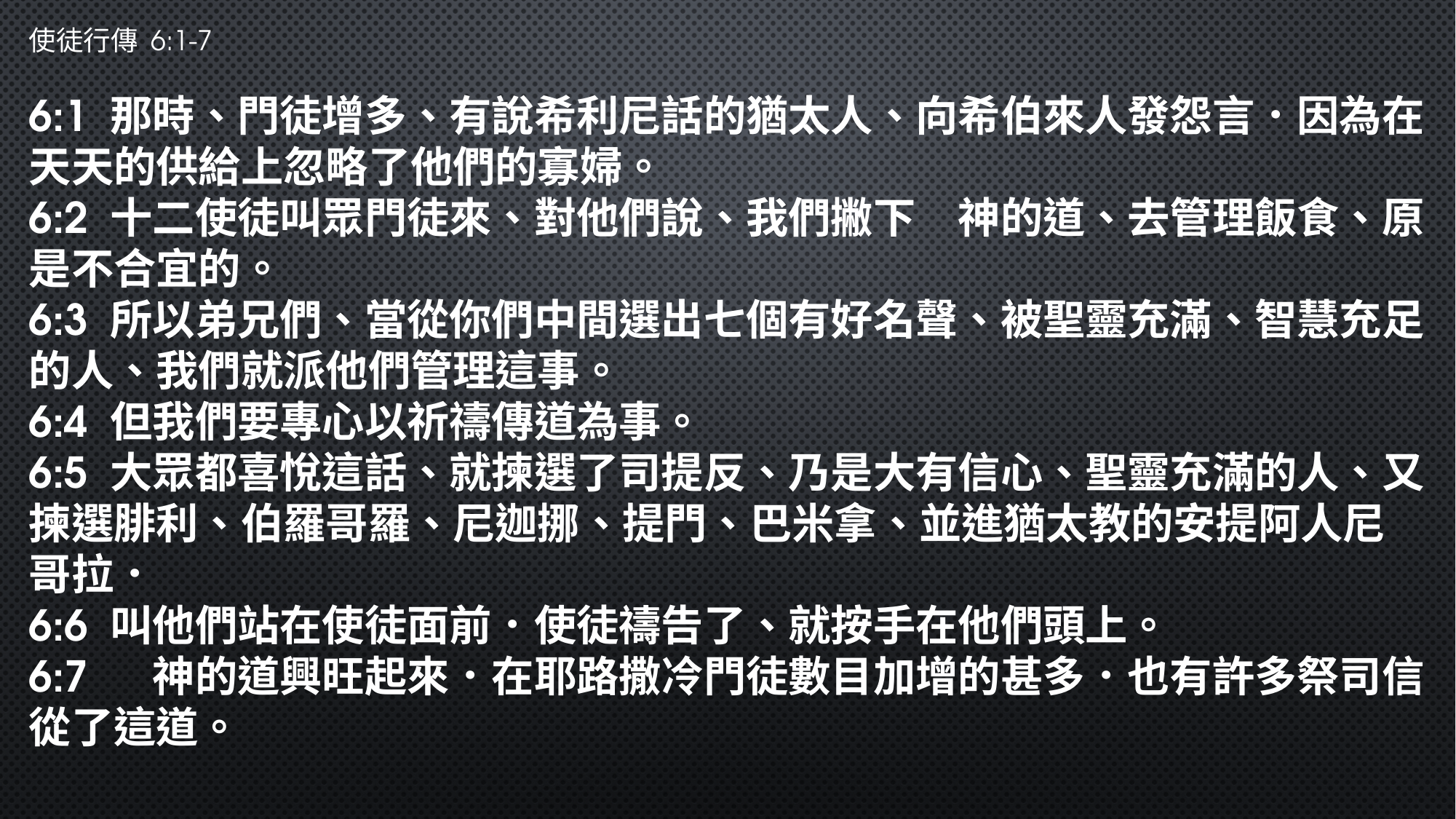

使徒行傳 6:1-7

6:1 那時、門徒增多、有說希利尼話的猶太人、向希伯來人發怨言．因為在天天的供給上忽略了他們的寡婦。
6:2 十二使徒叫眾門徒來、對他們說、我們撇下　神的道、去管理飯食、原是不合宜的。
6:3 所以弟兄們、當從你們中間選出七個有好名聲、被聖靈充滿、智慧充足的人、我們就派他們管理這事。
6:4 但我們要專心以祈禱傳道為事。
6:5 大眾都喜悅這話、就揀選了司提反、乃是大有信心、聖靈充滿的人、又揀選腓利、伯羅哥羅、尼迦挪、提門、巴米拿、並進猶太教的安提阿人尼哥拉．
6:6 叫他們站在使徒面前．使徒禱告了、就按手在他們頭上。
6:7 　神的道興旺起來．在耶路撒冷門徒數目加增的甚多．也有許多祭司信從了這道。